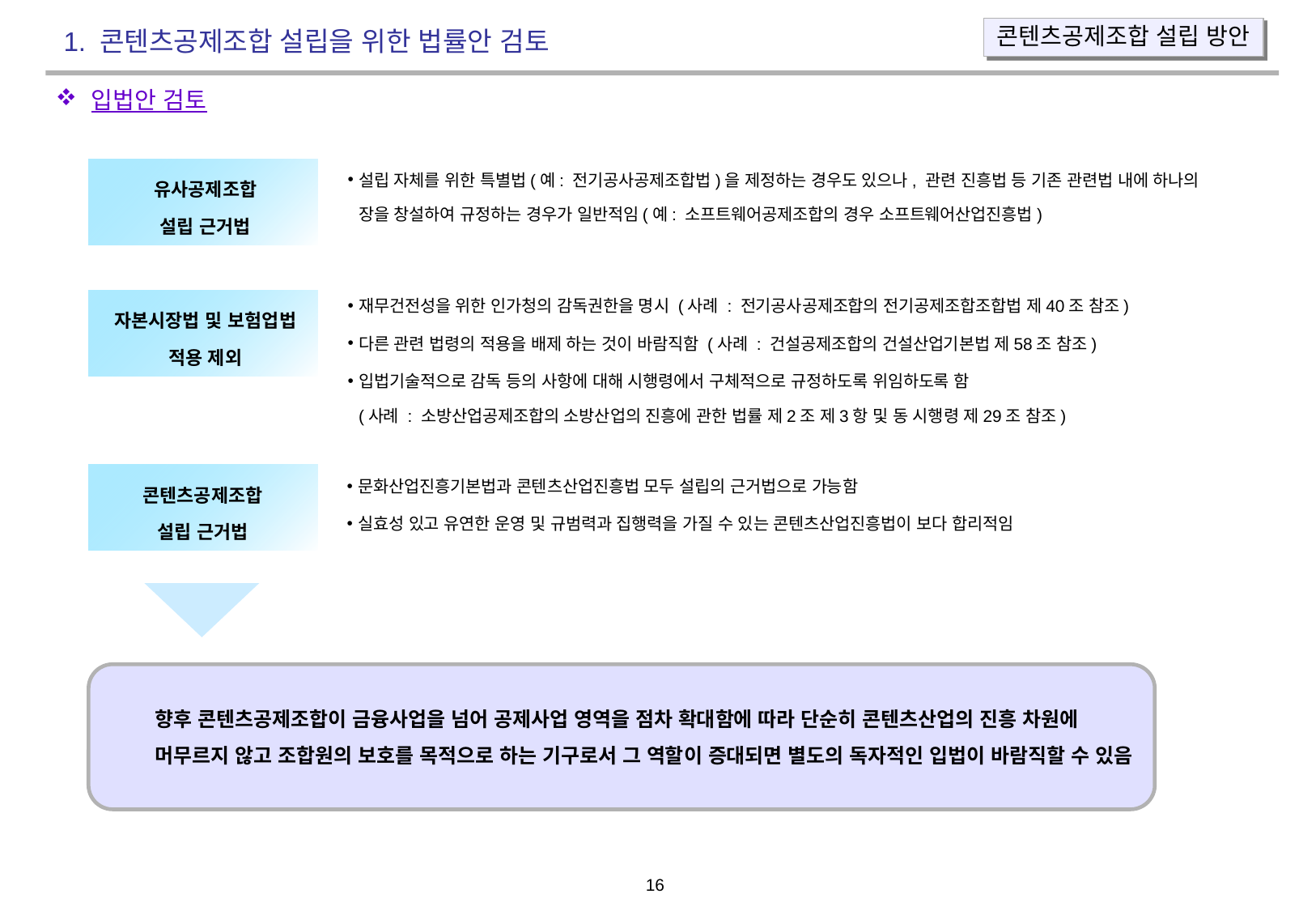

콘텐츠공제조합 설립 방안
1. 콘텐츠공제조합 설립을 위한 법률안 검토
입법안 검토
설립 자체를 위한 특별법(예: 전기공사공제조합법)을 제정하는 경우도 있으나, 관련 진흥법 등 기존 관련법 내에 하나의 장을 창설하여 규정하는 경우가 일반적임(예: 소프트웨어공제조합의 경우 소프트웨어산업진흥법)
유사공제조합
설립 근거법
재무건전성을 위한 인가청의 감독권한을 명시 (사례 : 전기공사공제조합의 전기공제조합조합법 제40조 참조)
다른 관련 법령의 적용을 배제 하는 것이 바람직함 (사례 : 건설공제조합의 건설산업기본법 제58조 참조)
입법기술적으로 감독 등의 사항에 대해 시행령에서 구체적으로 규정하도록 위임하도록 함
(사례 : 소방산업공제조합의 소방산업의 진흥에 관한 법률 제2조 제3항 및 동 시행령 제29조 참조)
자본시장법 및 보험업법
적용 제외
문화산업진흥기본법과 콘텐츠산업진흥법 모두 설립의 근거법으로 가능함
실효성 있고 유연한 운영 및 규범력과 집행력을 가질 수 있는 콘텐츠산업진흥법이 보다 합리적임
콘텐츠공제조합
설립 근거법

향후 콘텐츠공제조합이 금융사업을 넘어 공제사업 영역을 점차 확대함에 따라 단순히 콘텐츠산업의 진흥 차원에 머무르지 않고 조합원의 보호를 목적으로 하는 기구로서 그 역할이 증대되면 별도의 독자적인 입법이 바람직할 수 있음

 16